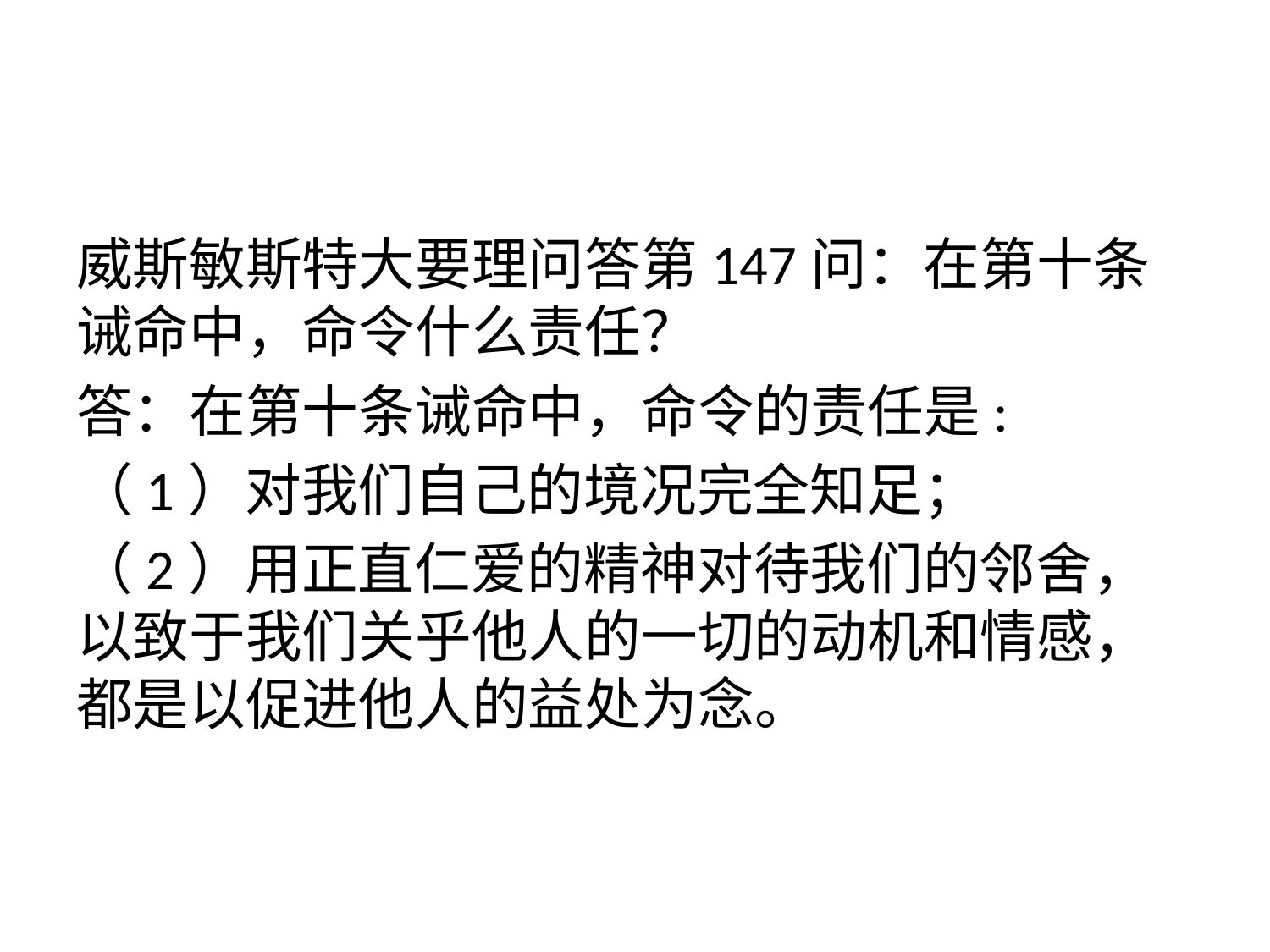

#
威斯敏斯特大要理问答第147问：在第十条诫命中，命令什么责任？
答：在第十条诫命中，命令的责任是:
（1）对我们自己的境况完全知足；
（2）用正直仁爱的精神对待我们的邻舍，以致于我们关乎他人的一切的动机和情感，都是以促进他人的益处为念。